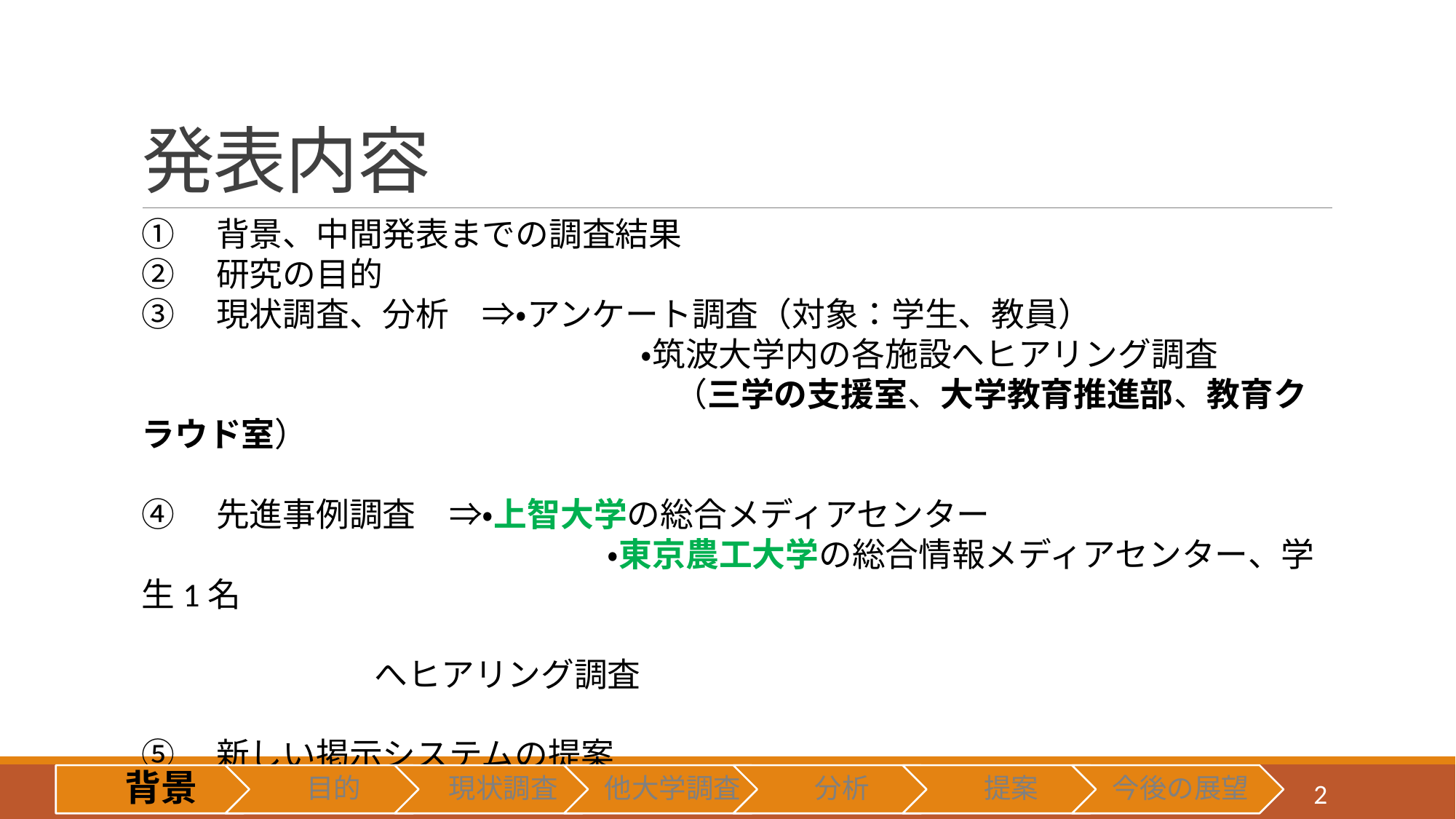

# 発表内容
①　背景、中間発表までの調査結果
②　研究の目的
③　現状調査、分析　⇒・アンケート調査（対象：学生、教員）
　　　　　　　　　　　　　　　・筑波大学内の各施設へヒアリング調査
　　　　　　　　　　　　　　　　（三学の支援室、大学教育推進部、教育クラウド室）

➃　先進事例調査　⇒・上智大学の総合メディアセンター
　　　　　　　　　　　　　　・東京農工大学の総合情報メディアセンター、学生1名
　　　　　　　　　　　　　　　　　　　　　　　　　　　　　　　　　　　　　　　　　　へヒアリング調査

⑤　新しい掲示システムの提案
⑥　今後の展望、課題
背景
目的
現状調査
他大学調査
分析
提案
今後の展望
2